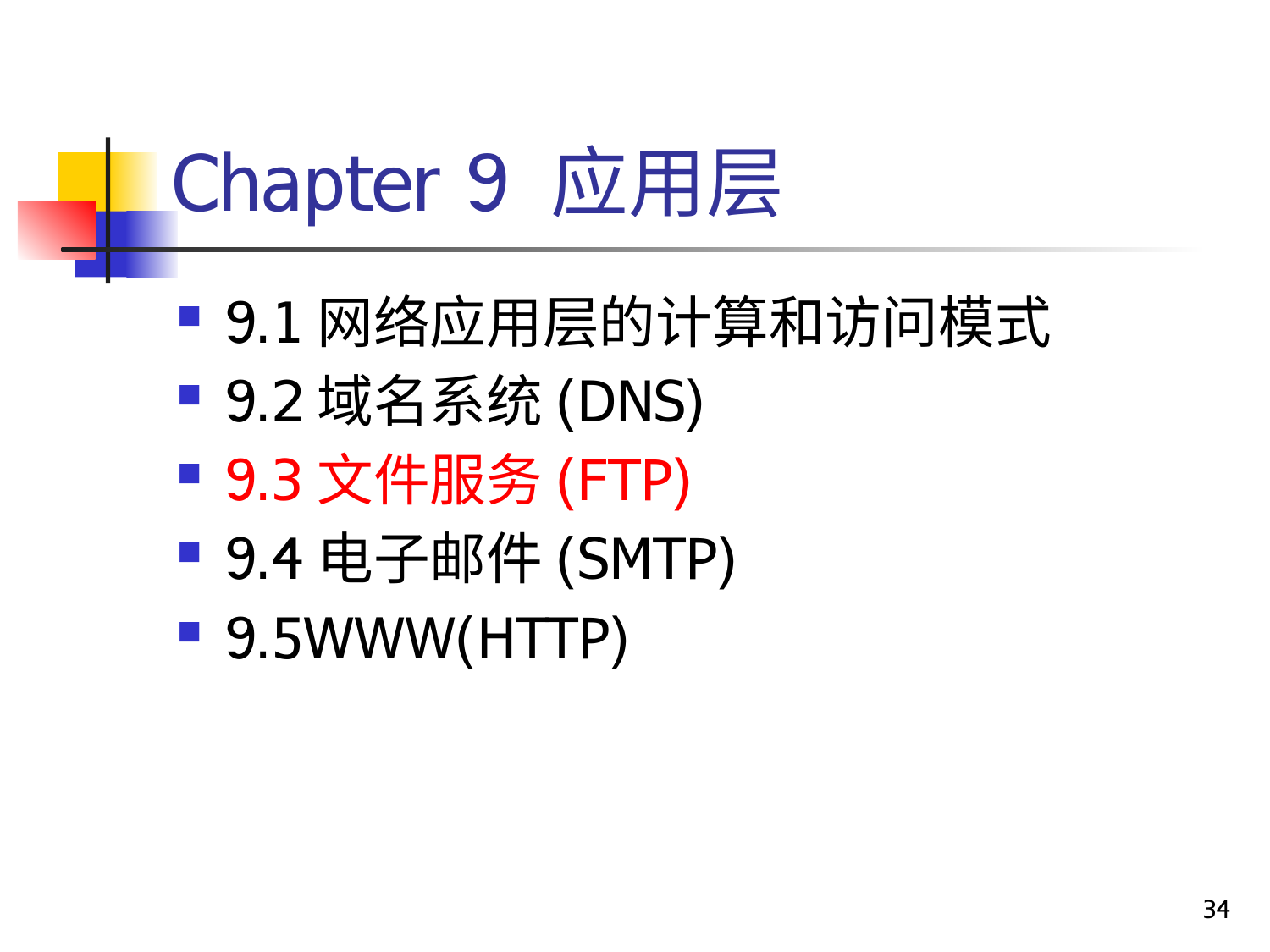

# Chapter 9 应用层
9.1网络应用层的计算和访问模式
9.2域名系统(DNS)
9.3文件服务(FTP)
9.4电子邮件(SMTP)
9.5WWW(HTTP)
34